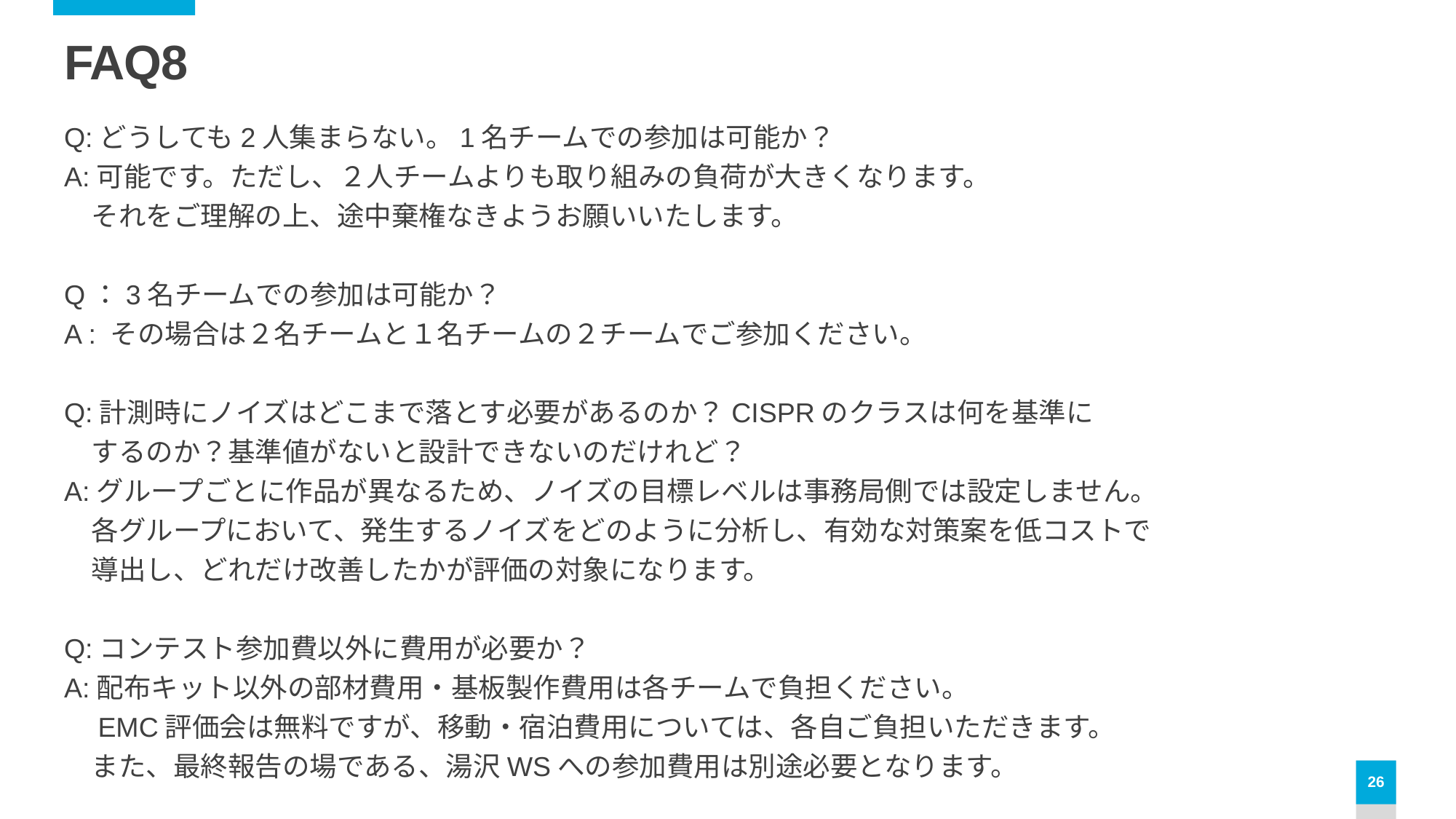

# FAQ8
Q:どうしても2人集まらない。1名チームでの参加は可能か？
A:可能です。ただし、２人チームよりも取り組みの負荷が大きくなります。
　それをご理解の上、途中棄権なきようお願いいたします。

Q：3名チームでの参加は可能か？
A : その場合は２名チームと１名チームの２チームでご参加ください。

Q:計測時にノイズはどこまで落とす必要があるのか？CISPRのクラスは何を基準に
　するのか？基準値がないと設計できないのだけれど？
A:グループごとに作品が異なるため、ノイズの目標レベルは事務局側では設定しません。
　各グループにおいて、発生するノイズをどのように分析し、有効な対策案を低コストで
　導出し、どれだけ改善したかが評価の対象になります。

Q:コンテスト参加費以外に費用が必要か？
A:配布キット以外の部材費用・基板製作費用は各チームで負担ください。
　EMC評価会は無料ですが、移動・宿泊費用については、各自ご負担いただきます。
　また、最終報告の場である、湯沢WSへの参加費用は別途必要となります。